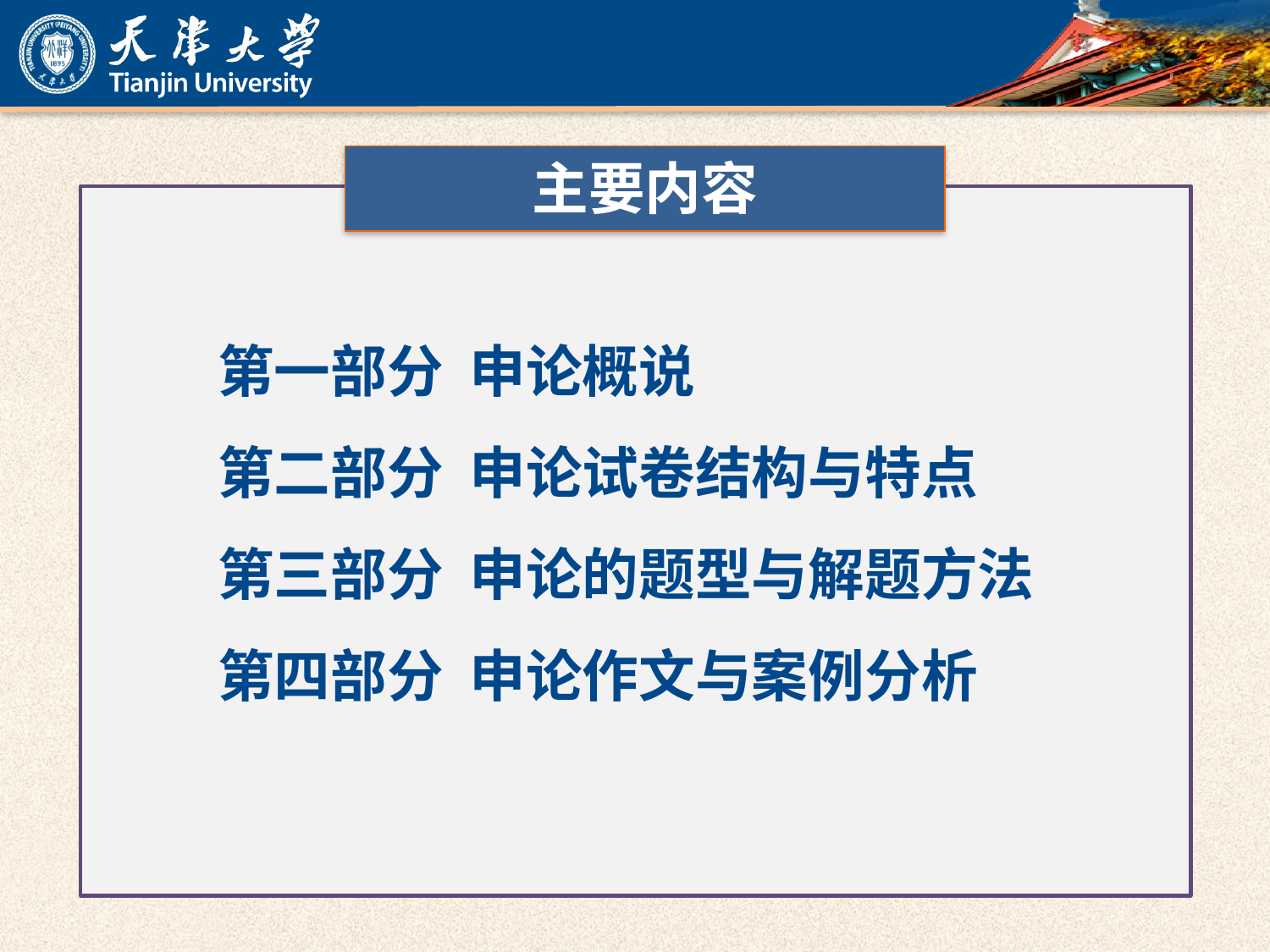

# 主要内容

第一部分  申论概说
第二部分  申论试卷结构与特点
第三部分  申论的题型与解题方法
第四部分  申论作文与案例分析